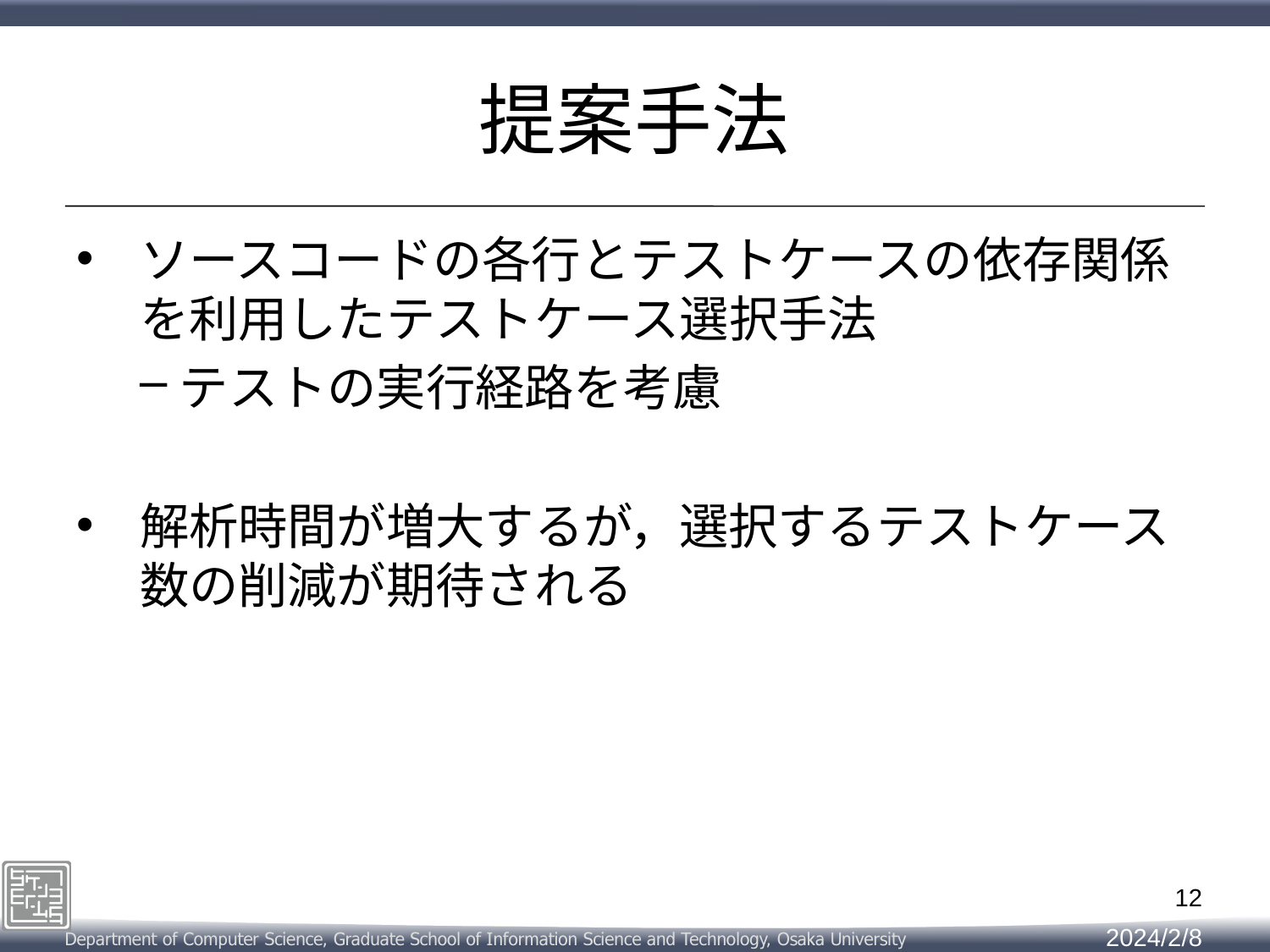

# 提案手法
ソースコードの各行とテストケースの依存関係を利用したテストケース選択手法
テストの実行経路を考慮

解析時間が増大するが，選択するテストケース数の削減が期待される
12
2024/2/8